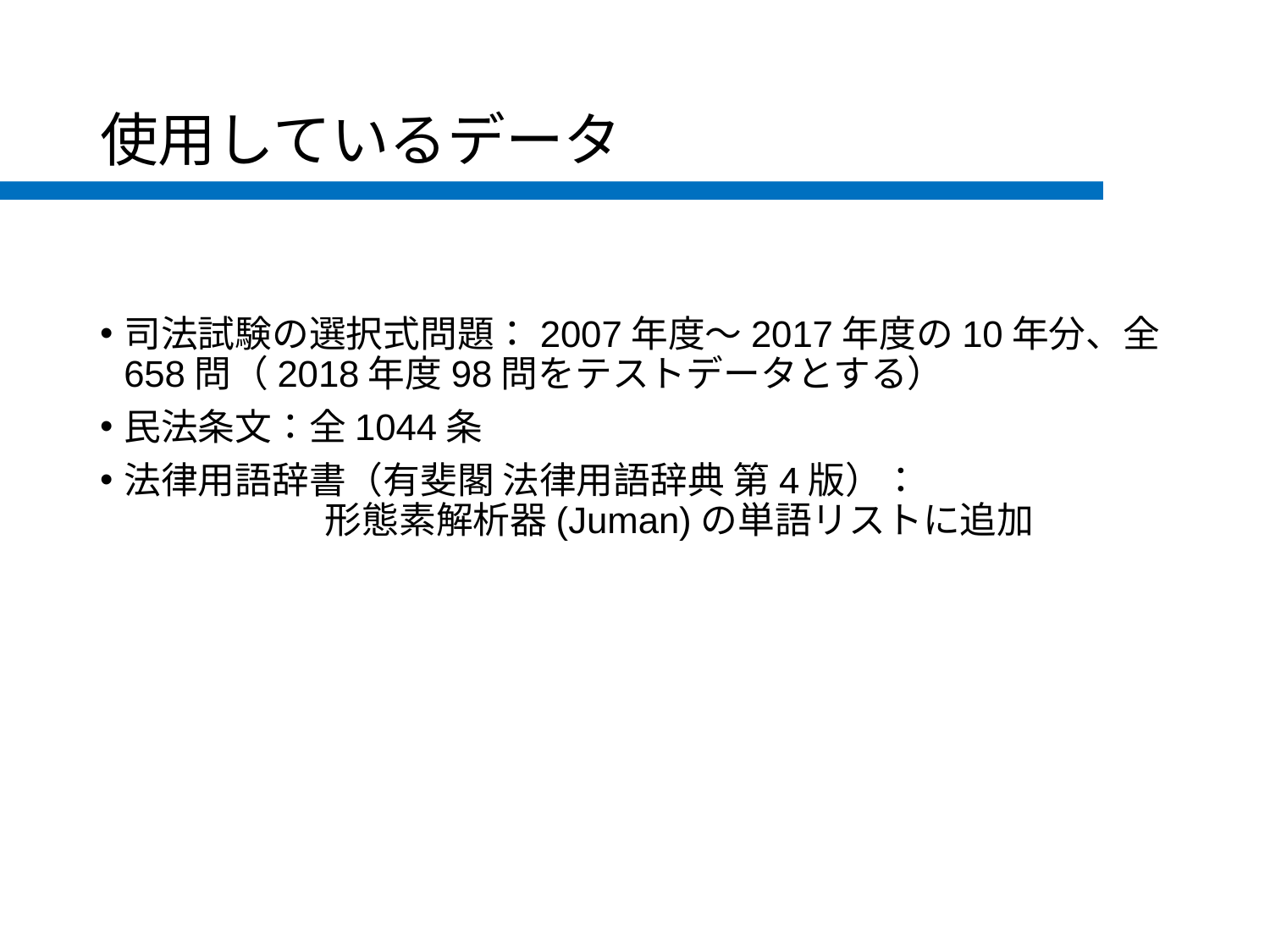

# 使用しているデータ
司法試験の選択式問題：2007年度～2017年度の10年分、全658問（2018年度98問をテストデータとする）
民法条文：全1044条
法律用語辞書（有斐閣 法律用語辞典 第4版）：			　　形態素解析器(Juman)の単語リストに追加